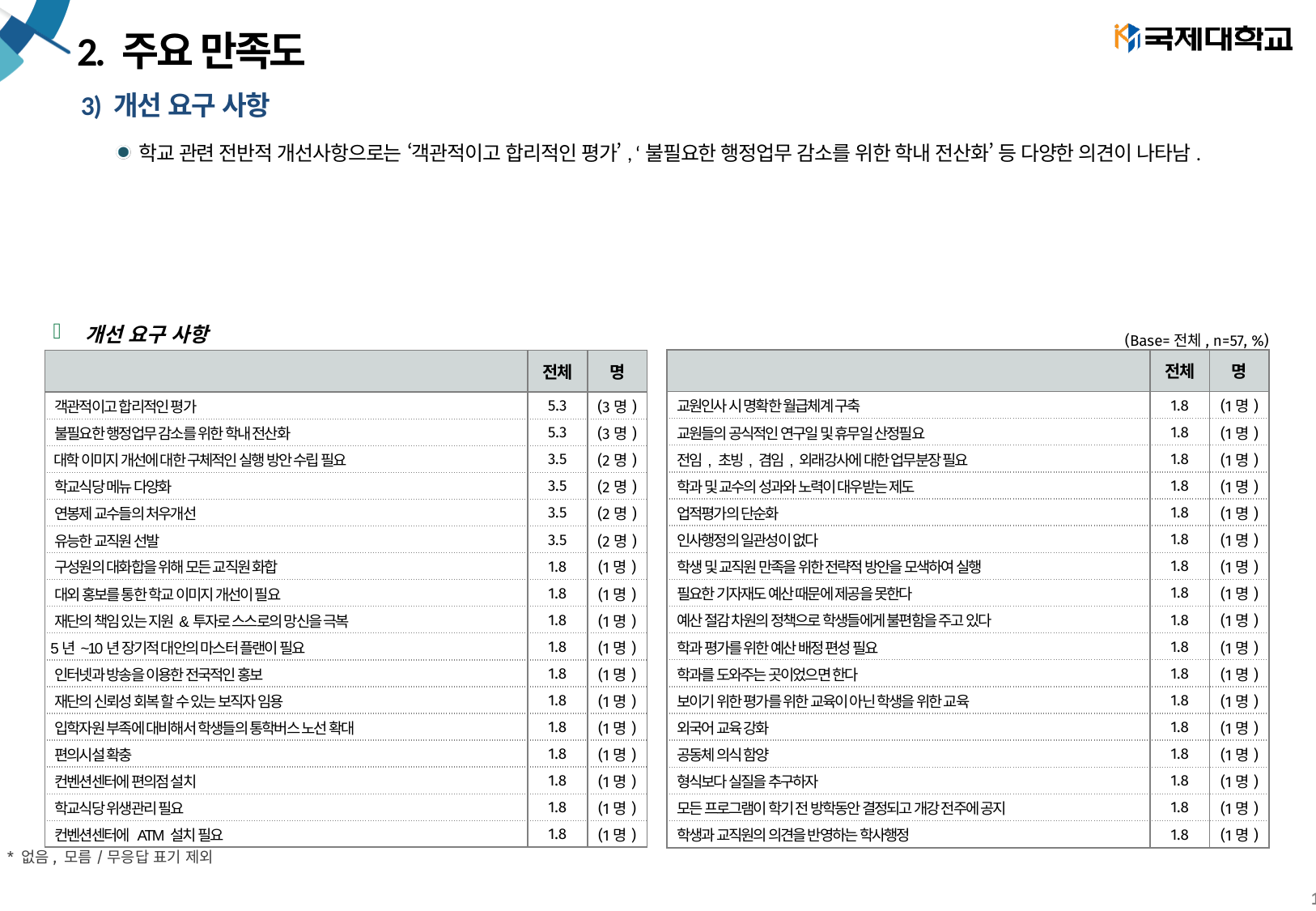

# 2. 주요 만족도
3) 개선 요구 사항
학교 관련 전반적 개선사항으로는 ‘객관적이고 합리적인 평가’, ‘불필요한 행정업무 감소를 위한 학내 전산화’ 등 다양한 의견이 나타남.
개선 요구 사항
(Base=전체, n=57, %)
|  | 전체 | 명 |
| --- | --- | --- |
| 교원인사 시 명확한 월급체계 구축 | 1.8 | (1명) |
| 교원들의 공식적인 연구일 및 휴무일 산정필요 | 1.8 | (1명) |
| 전임, 초빙, 겸임, 외래강사에 대한 업무분장 필요 | 1.8 | (1명) |
| 학과 및 교수의 성과와 노력이 대우받는 제도 | 1.8 | (1명) |
| 업적평가의 단순화 | 1.8 | (1명) |
| 인사행정의 일관성이 없다 | 1.8 | (1명) |
| 학생 및 교직원 만족을 위한 전략적 방안을 모색하여 실행 | 1.8 | (1명) |
| 필요한 기자재도 예산 때문에 제공을 못한다 | 1.8 | (1명) |
| 예산 절감 차원의 정책으로 학생들에게 불편함을 주고 있다 | 1.8 | (1명) |
| 학과 평가를 위한 예산 배정 편성 필요 | 1.8 | (1명) |
| 학과를 도와주는 곳이었으면 한다 | 1.8 | (1명) |
| 보이기 위한 평가를 위한 교육이 아닌 학생을 위한 교육 | 1.8 | (1명) |
| 외국어 교육 강화 | 1.8 | (1명) |
| 공동체 의식 함양 | 1.8 | (1명) |
| 형식보다 실질을 추구하자 | 1.8 | (1명) |
| 모든 프로그램이 학기 전 방학동안 결정되고 개강 전주에 공지 | 1.8 | (1명) |
| 학생과 교직원의 의견을 반영하는 학사행정 | 1.8 | (1명) |
|  | 전체 | 명 |
| --- | --- | --- |
| 객관적이고 합리적인 평가 | 5.3 | (3명) |
| 불필요한 행정업무 감소를 위한 학내 전산화 | 5.3 | (3명) |
| 대학 이미지 개선에 대한 구체적인 실행 방안 수립 필요 | 3.5 | (2명) |
| 학교식당 메뉴 다양화 | 3.5 | (2명) |
| 연봉제 교수들의 처우개선 | 3.5 | (2명) |
| 유능한 교직원 선발 | 3.5 | (2명) |
| 구성원의 대화합을 위해 모든 교직원 화합 | 1.8 | (1명) |
| 대외 홍보를 통한 학교 이미지 개선이 필요 | 1.8 | (1명) |
| 재단의 책임 있는 지원&투자로 스스로의 망신을 극복 | 1.8 | (1명) |
| 5년~10년 장기적 대안의 마스터 플랜이 필요 | 1.8 | (1명) |
| 인터넷과 방송을 이용한 전국적인 홍보 | 1.8 | (1명) |
| 재단의 신뢰성 회복 할 수 있는 보직자 임용 | 1.8 | (1명) |
| 입학자원 부족에 대비해서 학생들의 통학버스 노선 확대 | 1.8 | (1명) |
| 편의시설 확충 | 1.8 | (1명) |
| 컨벤션센터에 편의점 설치 | 1.8 | (1명) |
| 학교식당 위생관리 필요 | 1.8 | (1명) |
| 컨벤션센터에 ATM 설치 필요 | 1.8 | (1명) |
* 없음, 모름/무응답 표기 제외